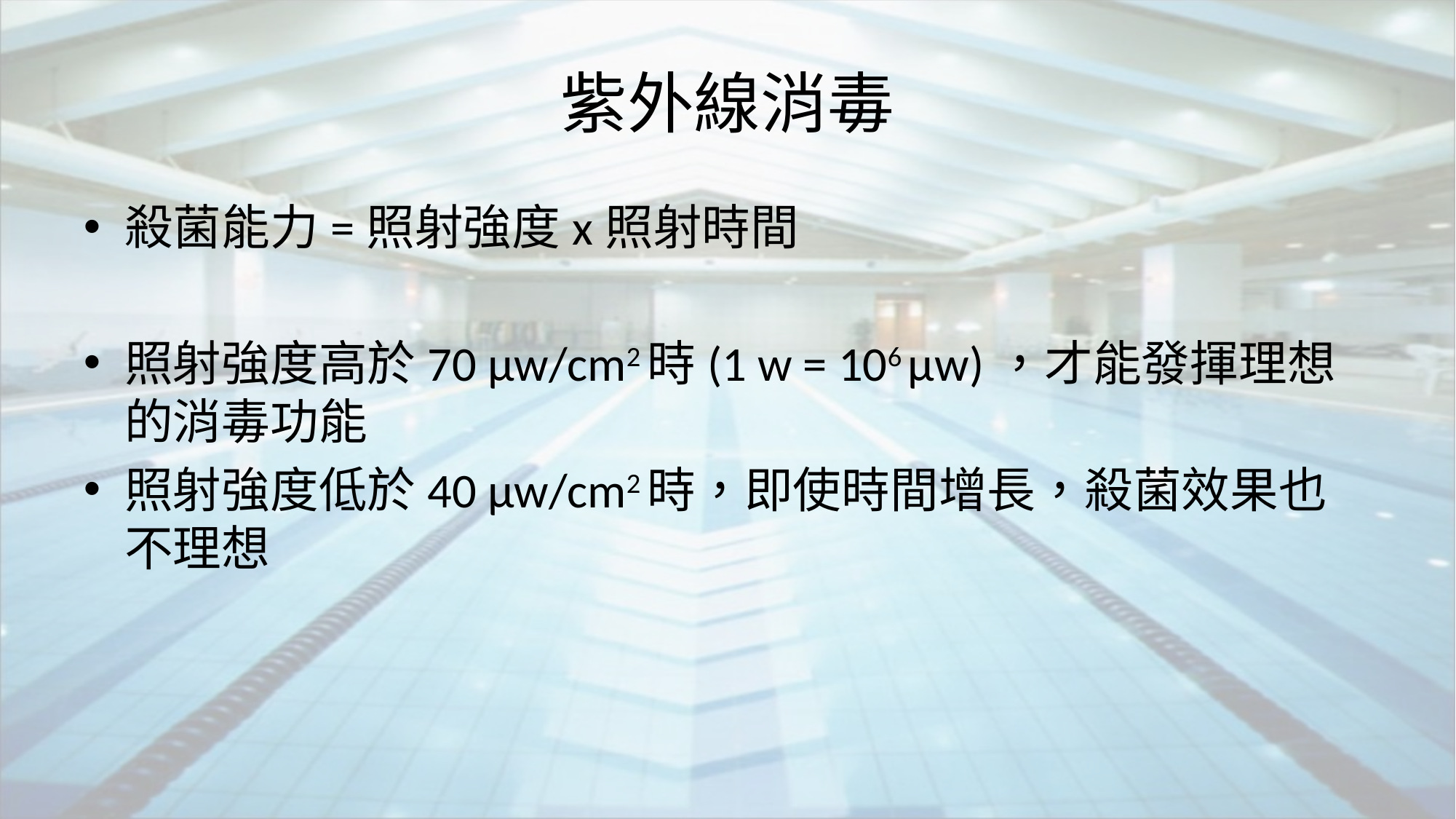

# 紫外線消毒
殺菌能力=照射強度x照射時間

照射強度高於70 μw/cm2時(1 w = 106 μw)，才能發揮理想的消毒功能
照射強度低於40 μw/cm2時，即使時間增長，殺菌效果也不理想